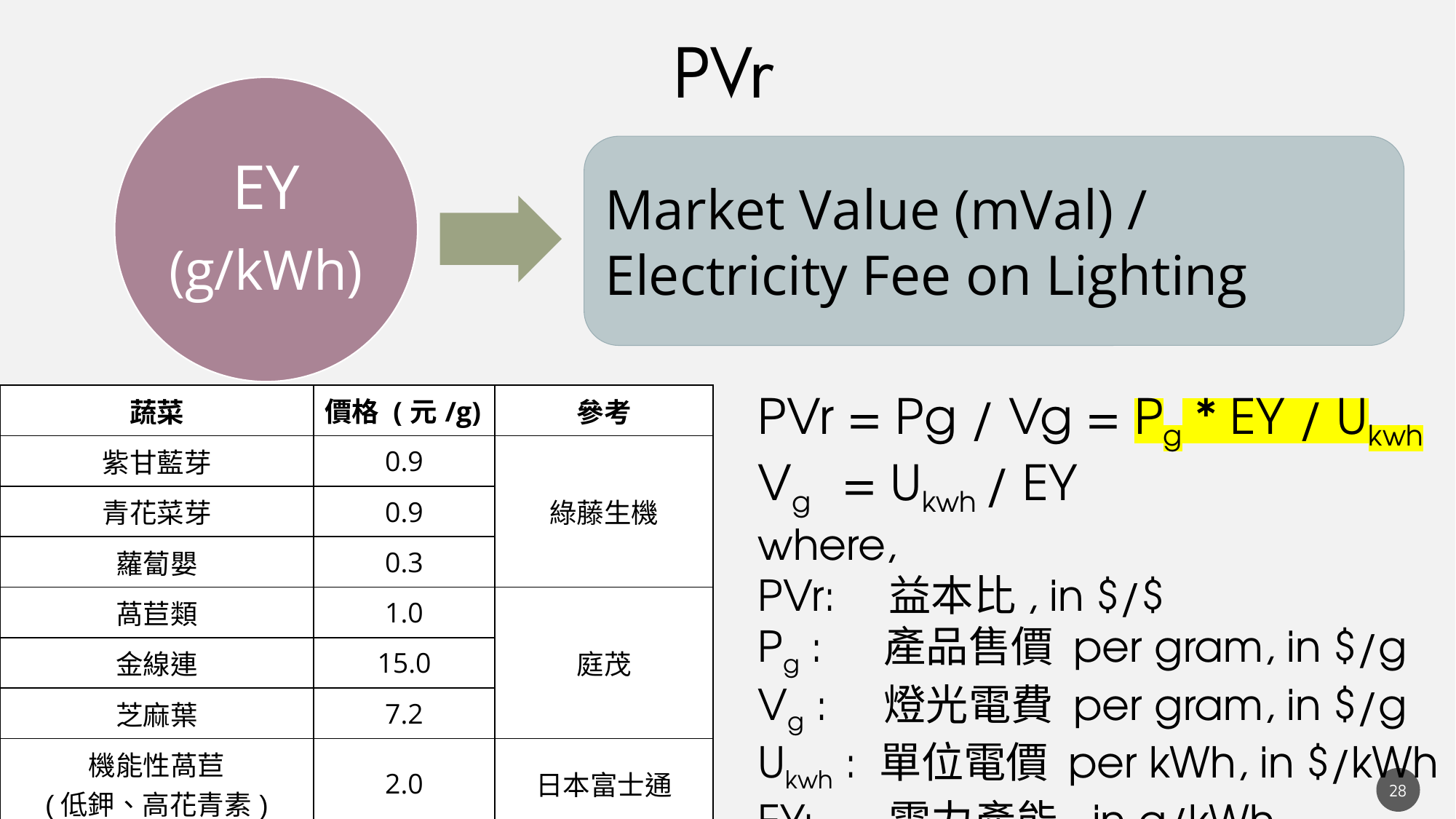

PVr

EY
(g/kWh)

Market Value (mVal) /
Electricity Fee on Lighting
PVr = Pg / Vg = Pg * EY / Ukwh
Vg    = Ukwh / EY
where,
PVr: 	 益本比, in $/$
Pg : 	 產品售價 per gram, in $/g
Vg : 	 燈光電費 per gram, in $/g
Ukwh : 單位電價 per kWh, in $/kWh
EY:  	 電力產能, in g/kWh

| 蔬菜 | 價格 (元/g) | 參考 |
| --- | --- | --- |
| 紫甘藍芽 | 0.9 | 綠藤生機 |
| 青花菜芽 | 0.9 |  |
| 蘿蔔嬰 | 0.3 |  |
| 萵苣類 | 1.0 | 庭茂 |
| 金線連 | 15.0 |  |
| 芝麻葉 | 7.2 |  |
| 機能性萵苣 (低鉀、高花青素) | 2.0 | 日本富士通 |
| 萵苣有機水耕 | 1.3 |  |
28